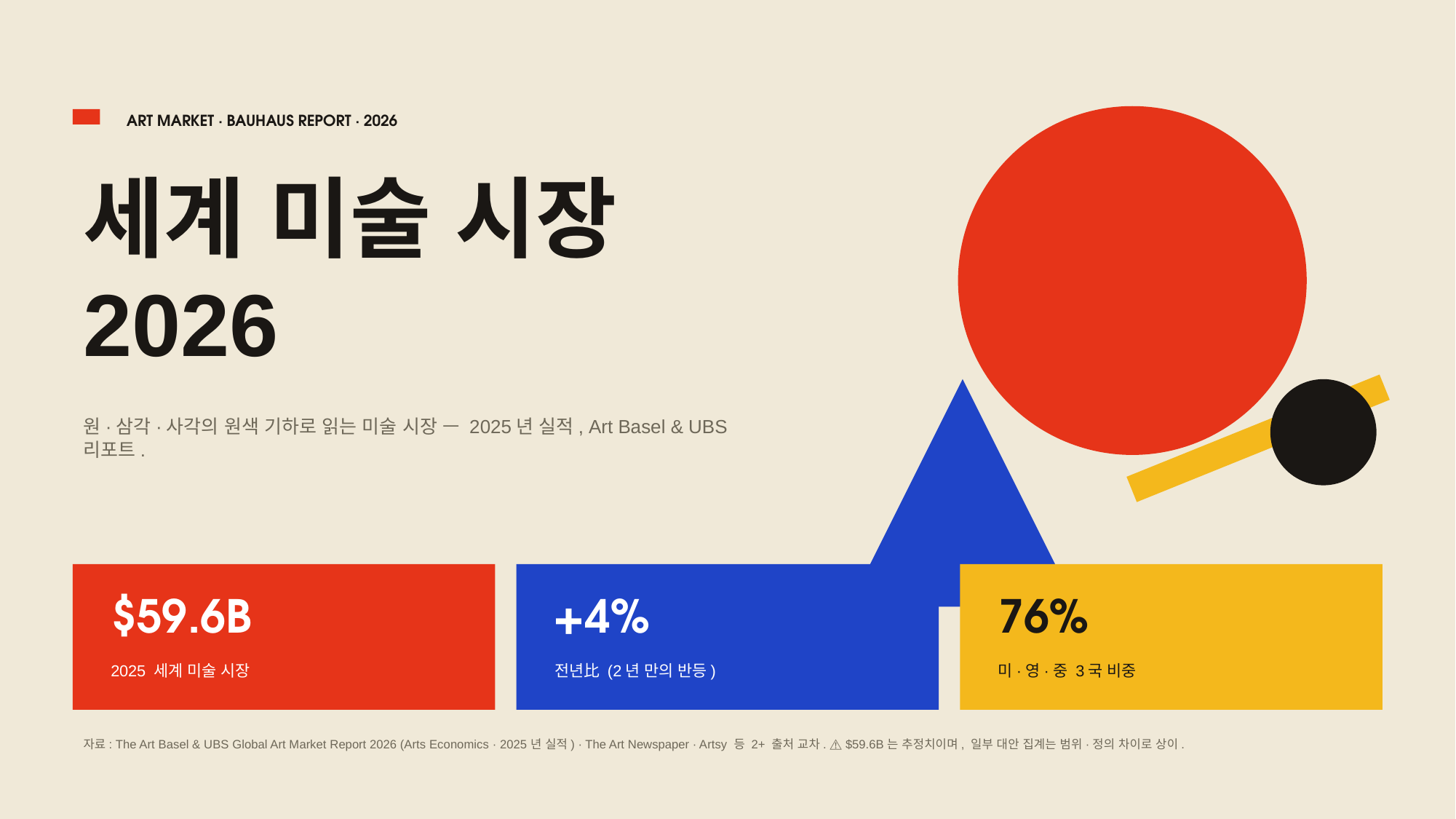

ART MARKET · BAUHAUS REPORT · 2026

세계 미술 시장
2026

원·삼각·사각의 원색 기하로 읽는 미술 시장 — 2025년 실적, Art Basel & UBS 리포트.

$59.6B
+4%
76%
2025 세계 미술 시장
전년比 (2년 만의 반등)
미·영·중 3국 비중
자료: The Art Basel & UBS Global Art Market Report 2026 (Arts Economics · 2025년 실적) · The Art Newspaper · Artsy 등 2+ 출처 교차. ⚠ $59.6B는 추정치이며, 일부 대안 집계는 범위·정의 차이로 상이.